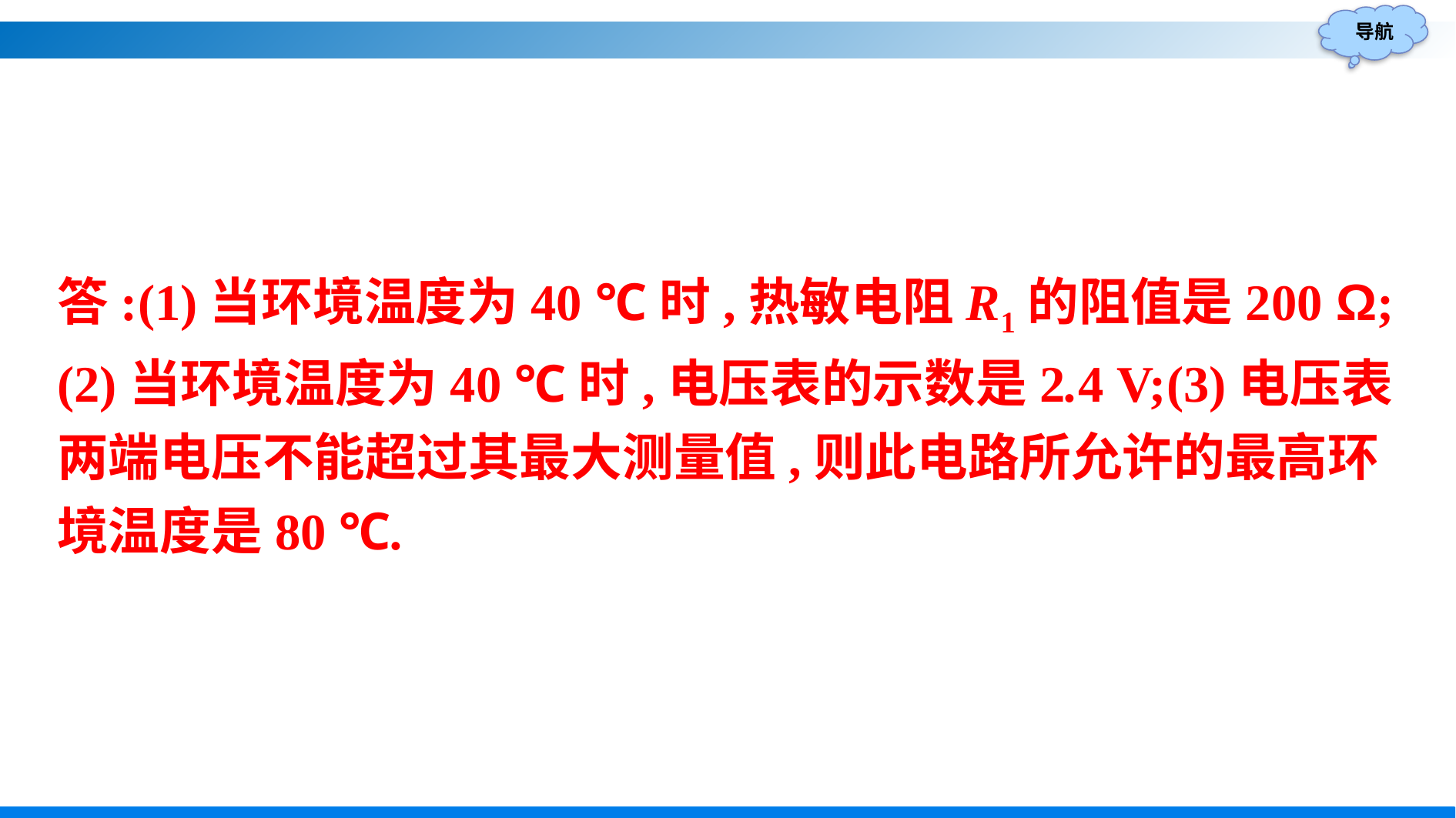

答:(1)当环境温度为40 ℃时,热敏电阻R1的阻值是200 Ω;(2)当环境温度为40 ℃时,电压表的示数是2.4 V;(3)电压表两端电压不能超过其最大测量值,则此电路所允许的最高环境温度是80 ℃.